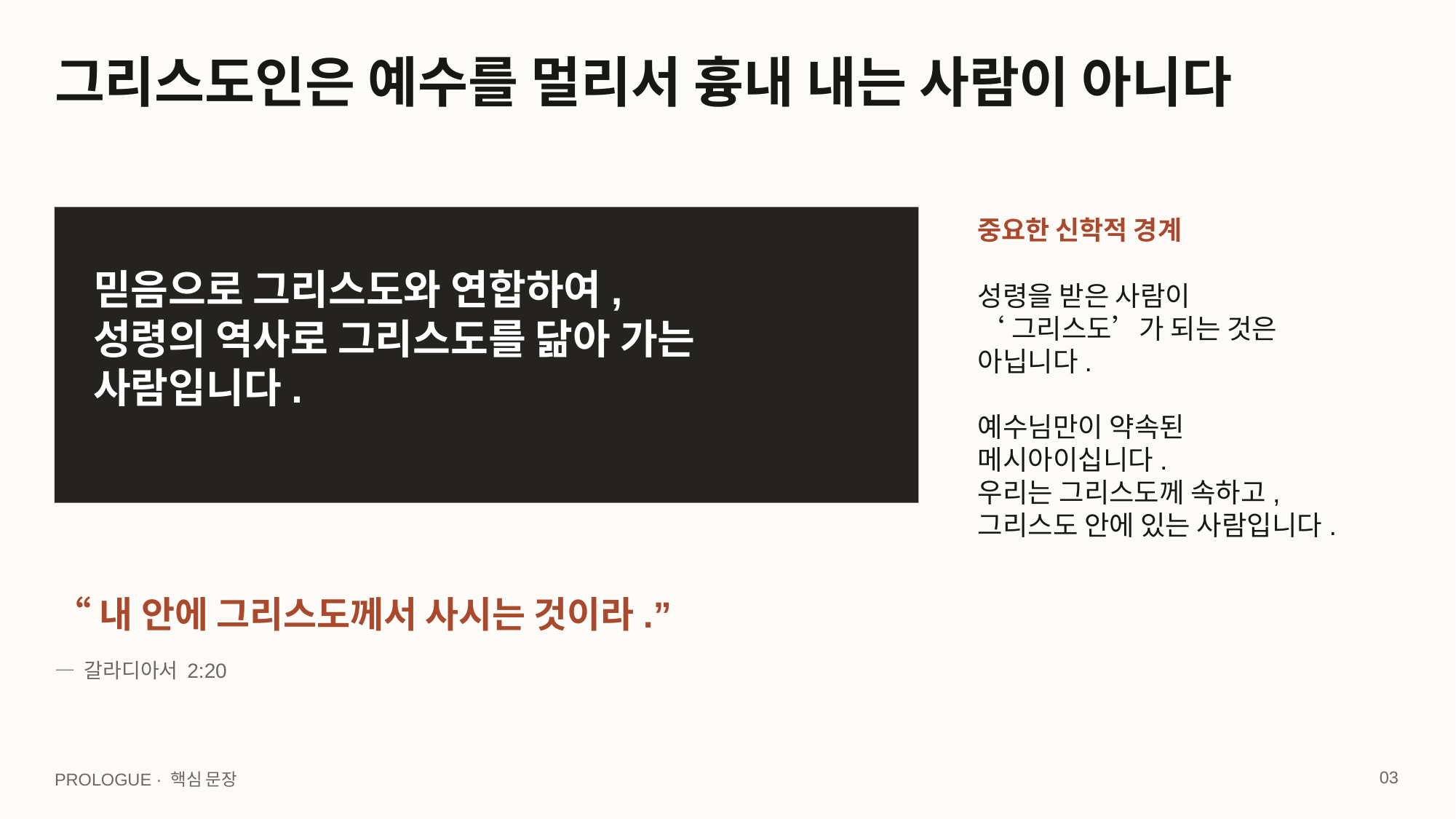

그리스도인은 예수를 멀리서 흉내 내는 사람이 아니다

중요한 신학적 경계
믿음으로 그리스도와 연합하여,
성령의 역사로 그리스도를 닮아 가는 사람입니다.
성령을 받은 사람이
‘그리스도’가 되는 것은 아닙니다.

예수님만이 약속된 메시아이십니다.
우리는 그리스도께 속하고,
그리스도 안에 있는 사람입니다.
“내 안에 그리스도께서 사시는 것이라.”
— 갈라디아서 2:20
03
PROLOGUE · 핵심 문장